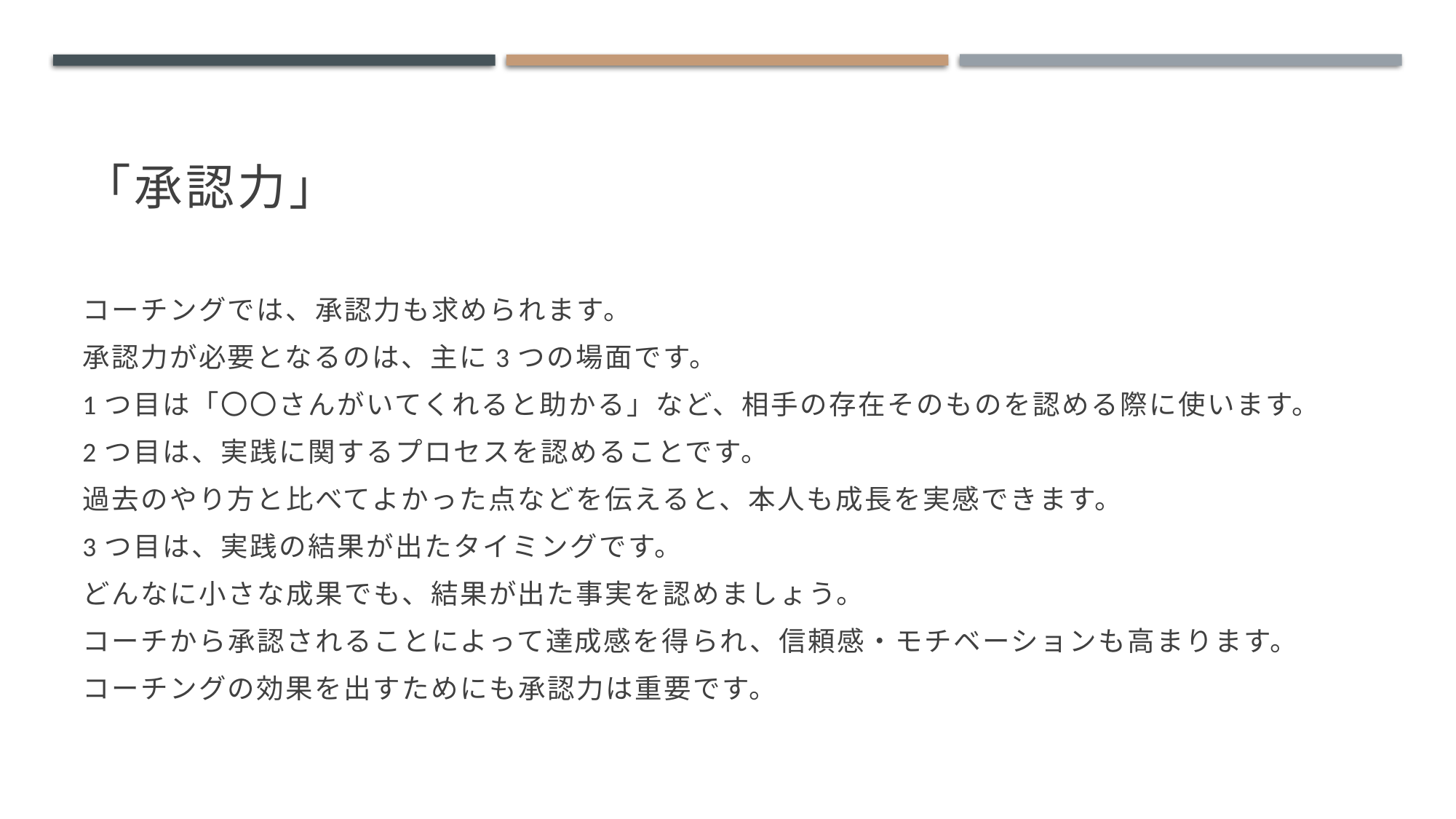

# 「承認力」
コーチングでは、承認力も求められます。
承認力が必要となるのは、主に3つの場面です。
1つ目は「〇〇さんがいてくれると助かる」など、相手の存在そのものを認める際に使います。
2つ目は、実践に関するプロセスを認めることです。
過去のやり方と比べてよかった点などを伝えると、本人も成長を実感できます。
3つ目は、実践の結果が出たタイミングです。
どんなに小さな成果でも、結果が出た事実を認めましょう。
コーチから承認されることによって達成感を得られ、信頼感・モチベーションも高まります。
コーチングの効果を出すためにも承認力は重要です。